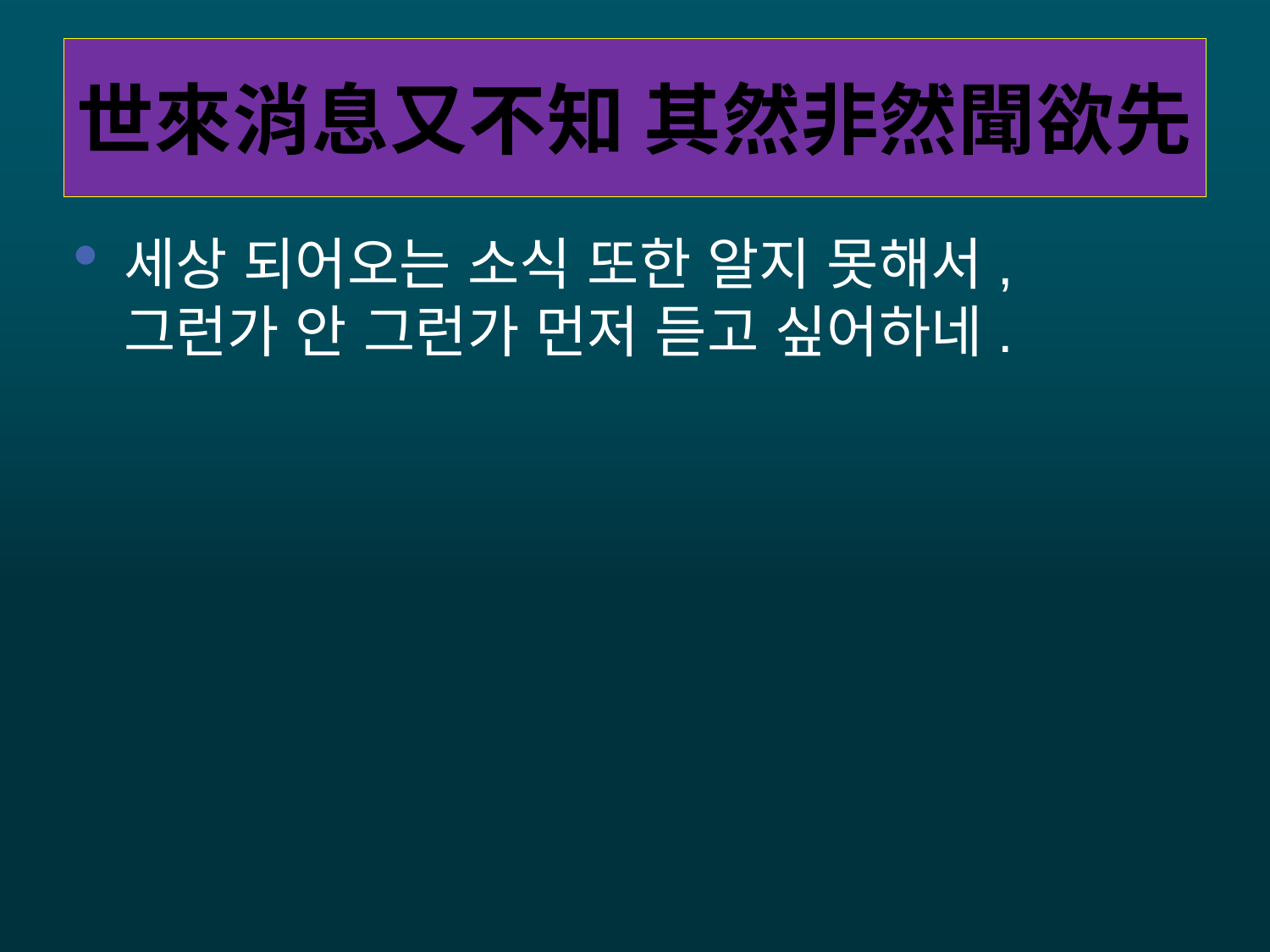

# 世來消息又不知 其然非然聞欲先
세상 되어오는 소식 또한 알지 못해서, 그런가 안 그런가 먼저 듣고 싶어하네.